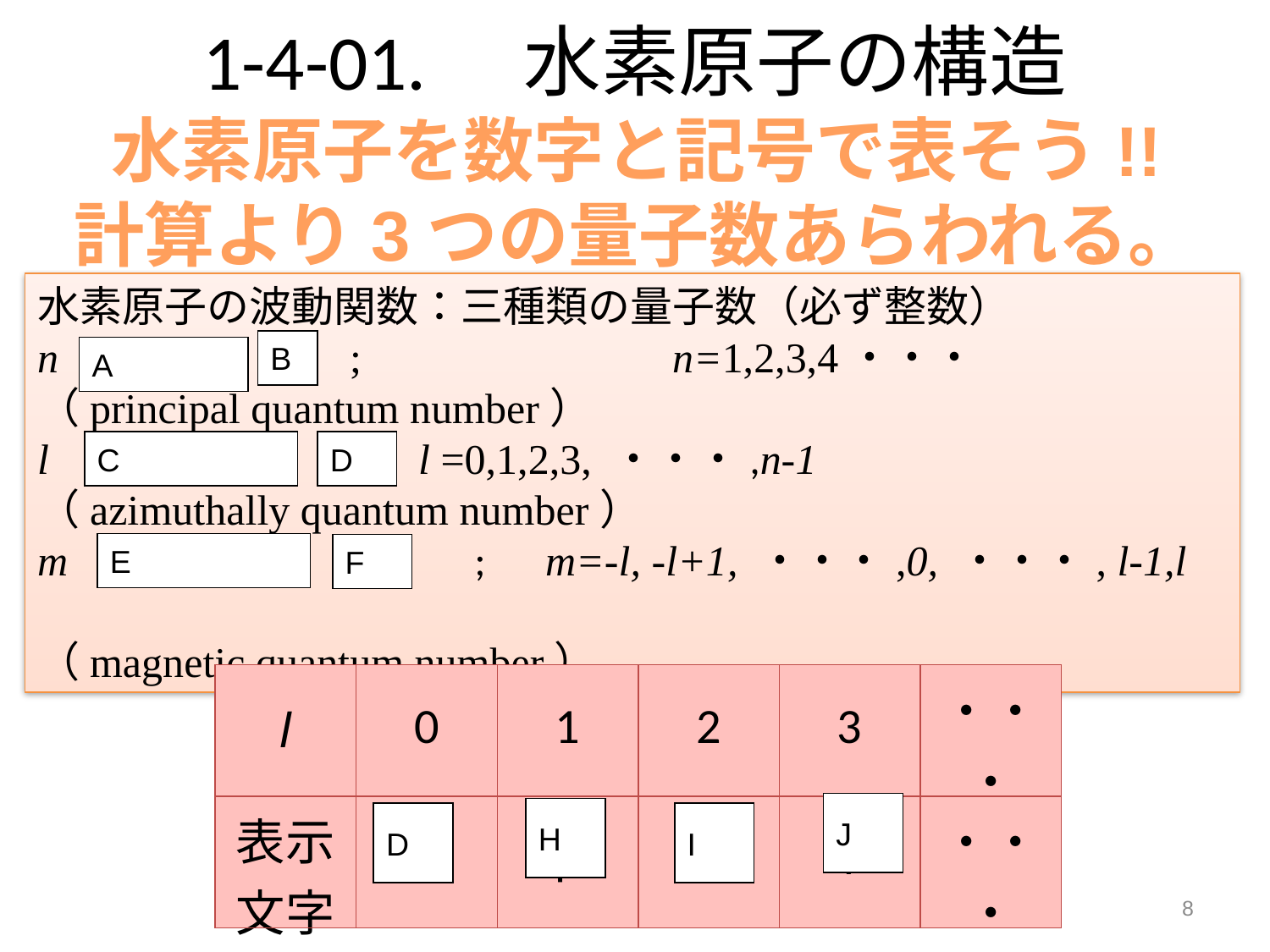

# 1-4-01.　水素原子の構造
水素原子を数字と記号で表そう!!
計算より3つの量子数あらわれる。
水素原子の波動関数：三種類の量子数（必ず整数）
n：                        ;　 		n=1,2,3,4・・・
（principal quantum number）
l ：                      ; 	l =0,1,2,3, ・・・,n-1
（azimuthally quantum number）
m ：                                   ; 	m=-l, -l+1, ・・・,0, ・・・, l-1,l
（magnetic quantum number）
B
A
C
D
E
F
| l | 0 | 1 | 2 | 3 | ・・・ |
| --- | --- | --- | --- | --- | --- |
| 表示文字 |  | p |  | f | ・・・ |
J
H
D
I
8